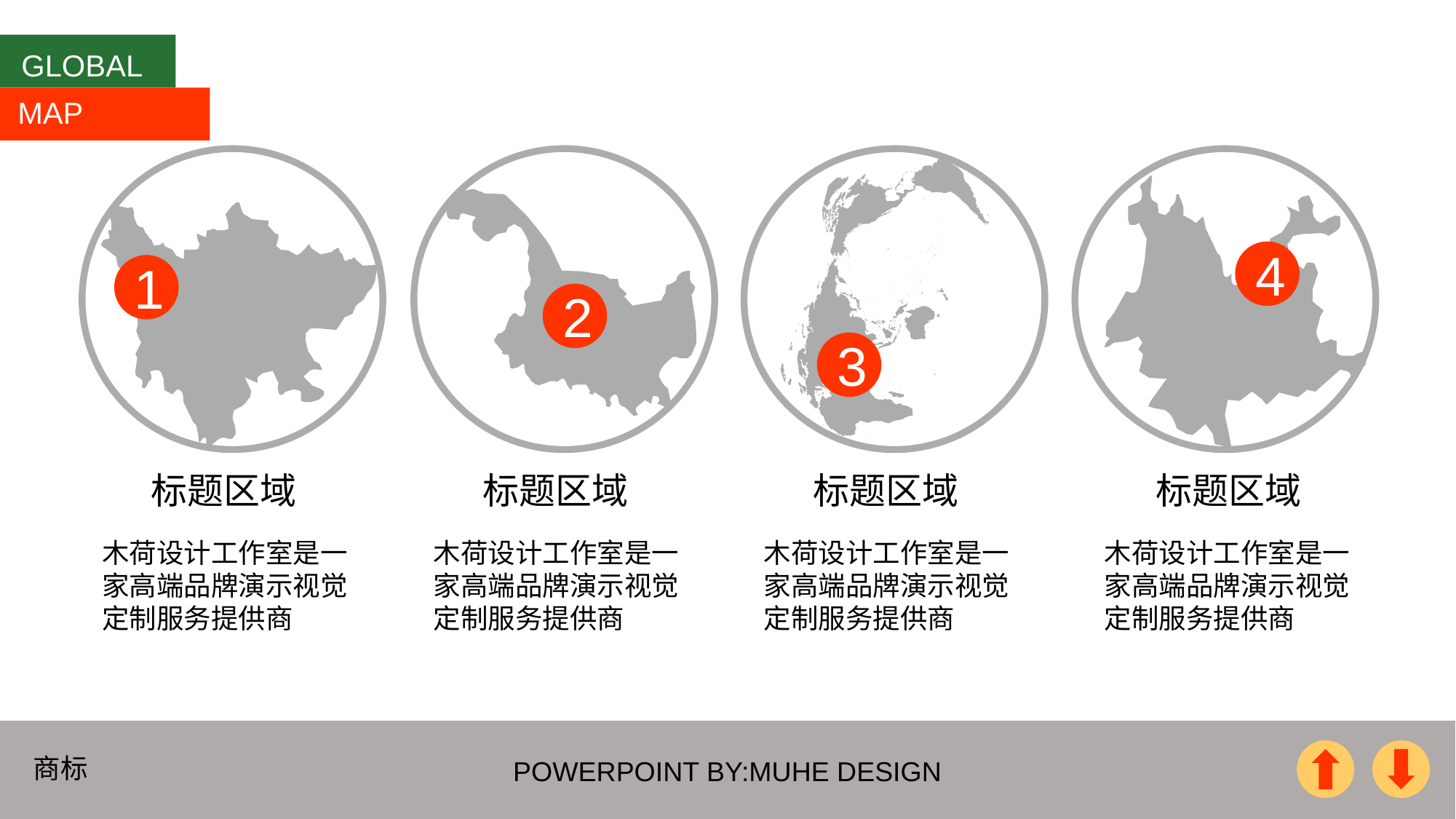

GLOBAL
MAP

3

2

4
1
标题区域
标题区域
标题区域
标题区域
木荷设计工作室是一家高端品牌演示视觉定制服务提供商
木荷设计工作室是一家高端品牌演示视觉定制服务提供商
木荷设计工作室是一家高端品牌演示视觉定制服务提供商
木荷设计工作室是一家高端品牌演示视觉定制服务提供商